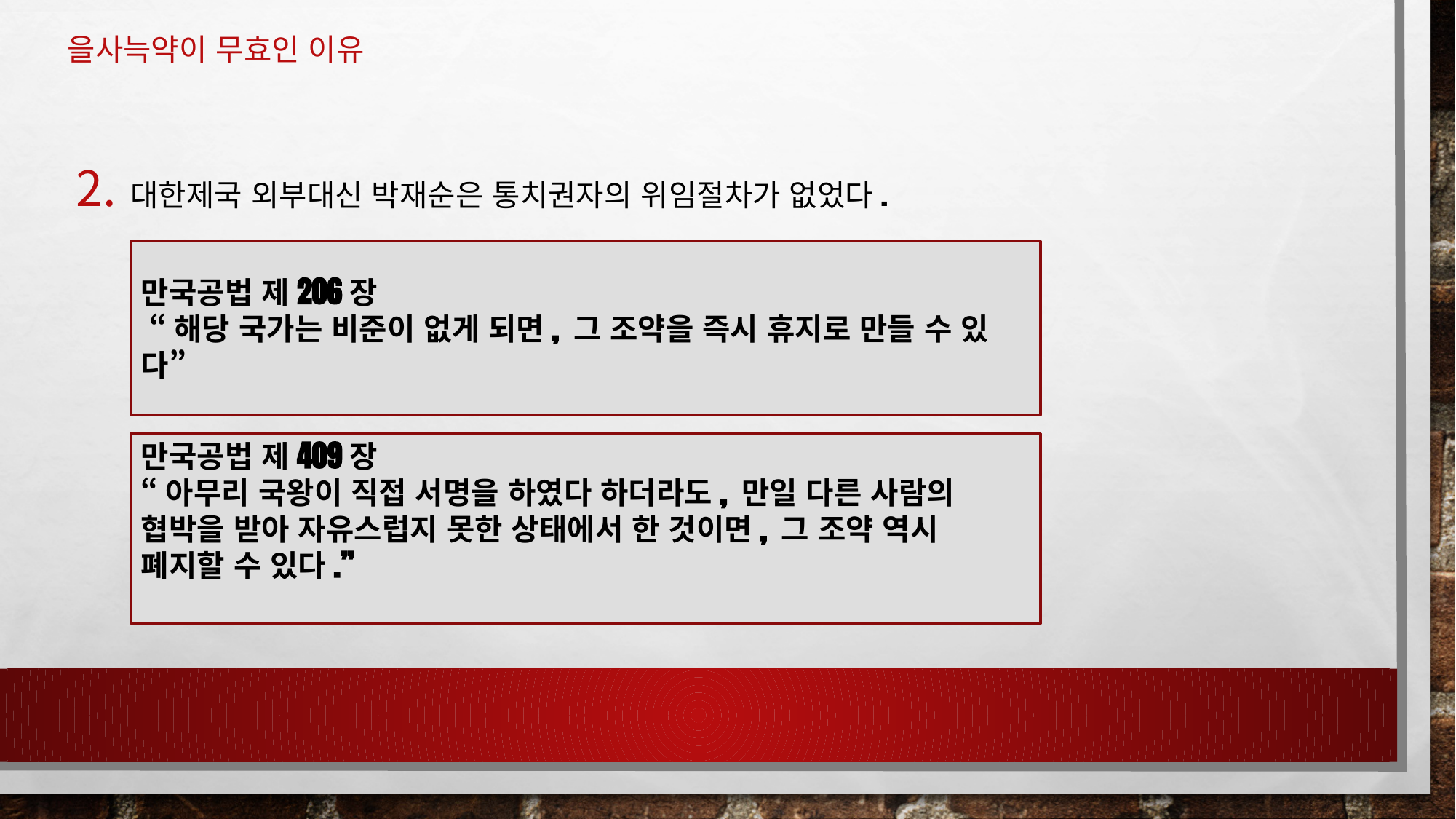

# 을사늑약이 무효인 이유
대한제국 외부대신 박재순은 통치권자의 위임절차가 없었다.

만국공법 제206장
 “해당 국가는 비준이 없게 되면, 그 조약을 즉시 휴지로 만들 수 있다”
만국공법 제409장
“아무리 국왕이 직접 서명을 하였다 하더라도, 만일 다른 사람의 협박을 받아 자유스럽지 못한 상태에서 한 것이면, 그 조약 역시 폐지할 수 있다.”